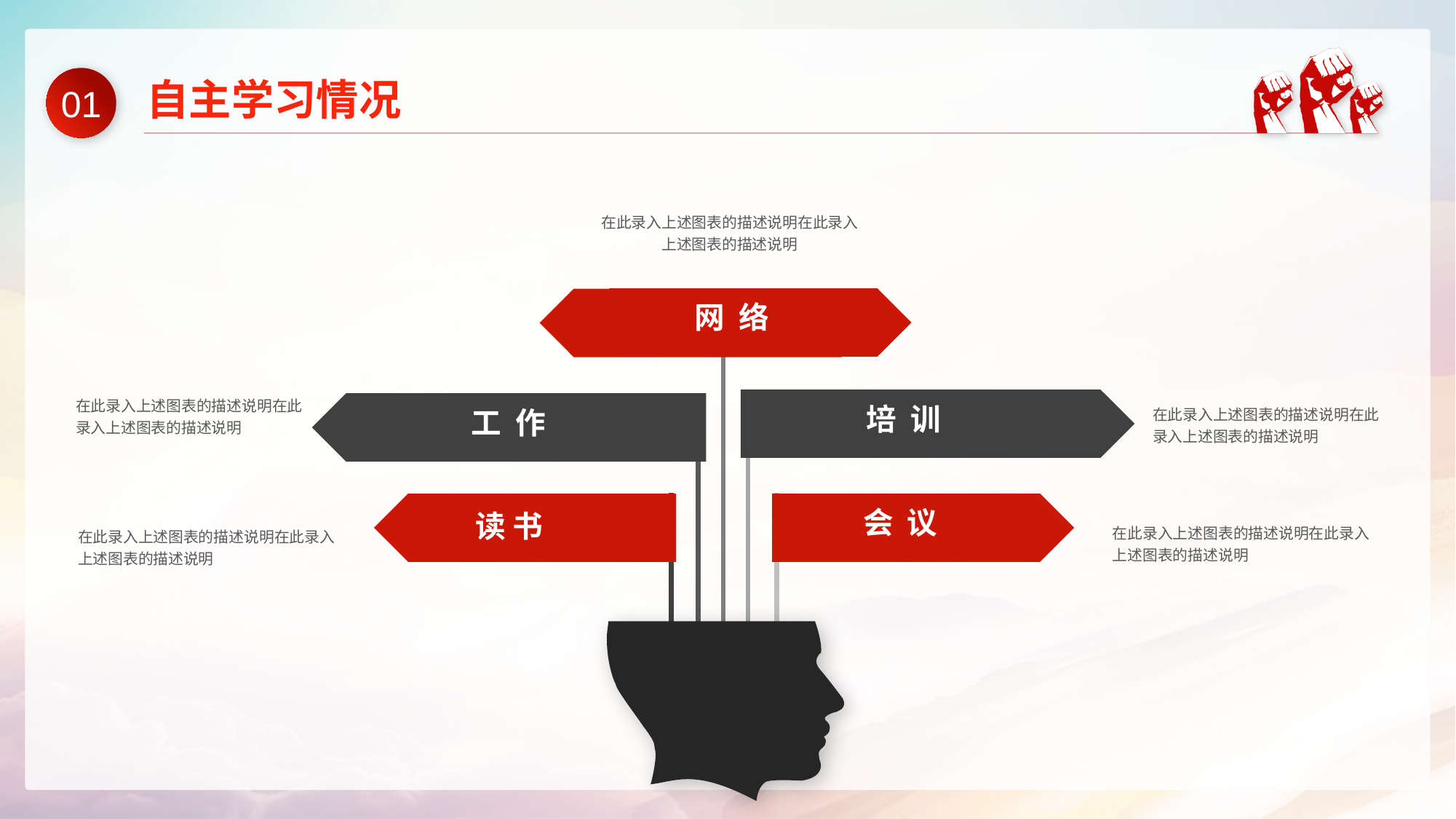

自主学习情况
01
在此录入上述图表的描述说明在此录入上述图表的描述说明

网  络
在此录入上述图表的描述说明在此录入上述图表的描述说明

培  训

工  作
在此录入上述图表的描述说明在此录入上述图表的描述说明

读 书

会  议
在此录入上述图表的描述说明在此录入上述图表的描述说明
在此录入上述图表的描述说明在此录入上述图表的描述说明